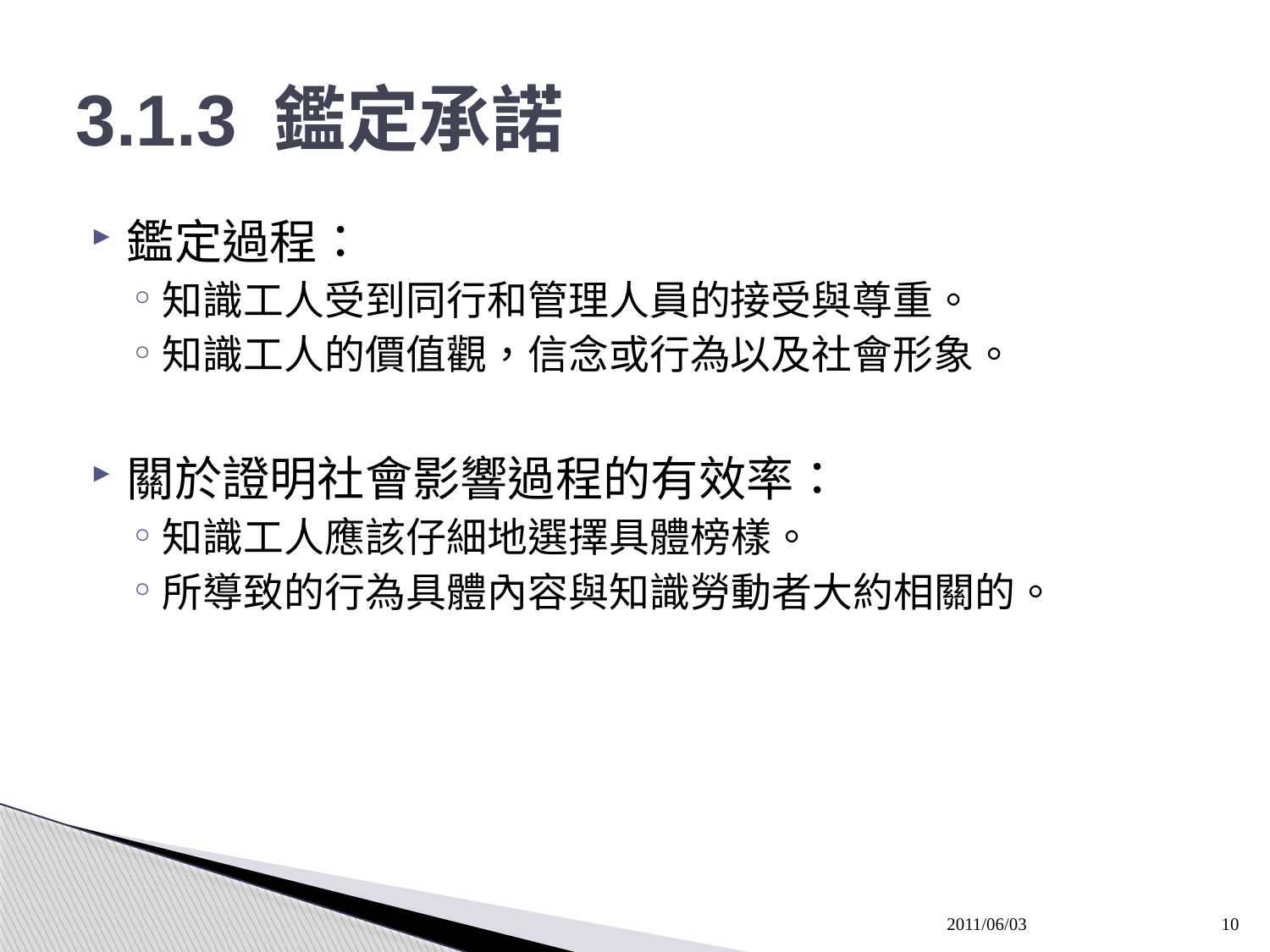

# 3.1.3 鑑定承諾
鑑定過程：
知識工人受到同行和管理人員的接受與尊重。
知識工人的價值觀，信念或行為以及社會形象。

關於證明社會影響過程的有效率：
知識工人應該仔細地選擇具體榜樣。
所導致的行為具體內容與知識勞動者大約相關的。
2011/06/03
10